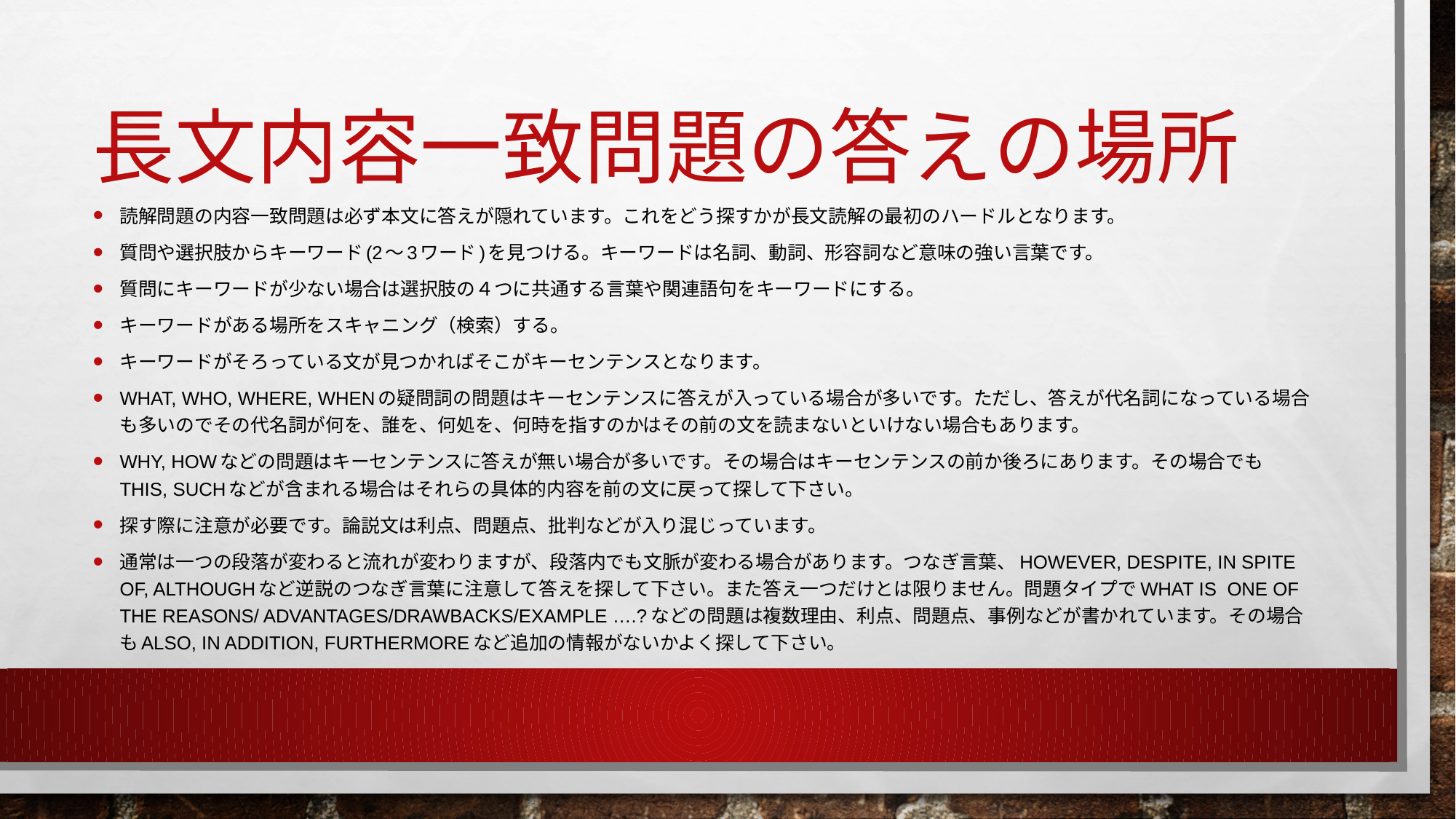

# 長文内容一致問題の答えの場所
読解問題の内容一致問題は必ず本文に答えが隠れています。これをどう探すかが長文読解の最初のハードルとなります。
質問や選択肢からキーワード(2～3ワード)を見つける。キーワードは名詞、動詞、形容詞など意味の強い言葉です。
質問にキーワードが少ない場合は選択肢の４つに共通する言葉や関連語句をキーワードにする。
キーワードがある場所をスキャニング（検索）する。
キーワードがそろっている文が見つかればそこがキーセンテンスとなります。
what, who, where, whenの疑問詞の問題はキーセンテンスに答えが入っている場合が多いです。ただし、答えが代名詞になっている場合も多いのでその代名詞が何を、誰を、何処を、何時を指すのかはその前の文を読まないといけない場合もあります。
why, howなどの問題はキーセンテンスに答えが無い場合が多いです。その場合はキーセンテンスの前か後ろにあります。その場合でもthis, suchなどが含まれる場合はそれらの具体的内容を前の文に戻って探して下さい。
探す際に注意が必要です。論説文は利点、問題点、批判などが入り混じっています。
通常は一つの段落が変わると流れが変わりますが、段落内でも文脈が変わる場合があります。つなぎ言葉、however, despite, in spite of, althoughなど逆説のつなぎ言葉に注意して答えを探して下さい。また答え一つだけとは限りません。問題タイプでWhat is  one of the reasons/ advantages/drawbacks/example ….?などの問題は複数理由、利点、問題点、事例などが書かれています。その場合もalso, in addition, furthermoreなど追加の情報がないかよく探して下さい。